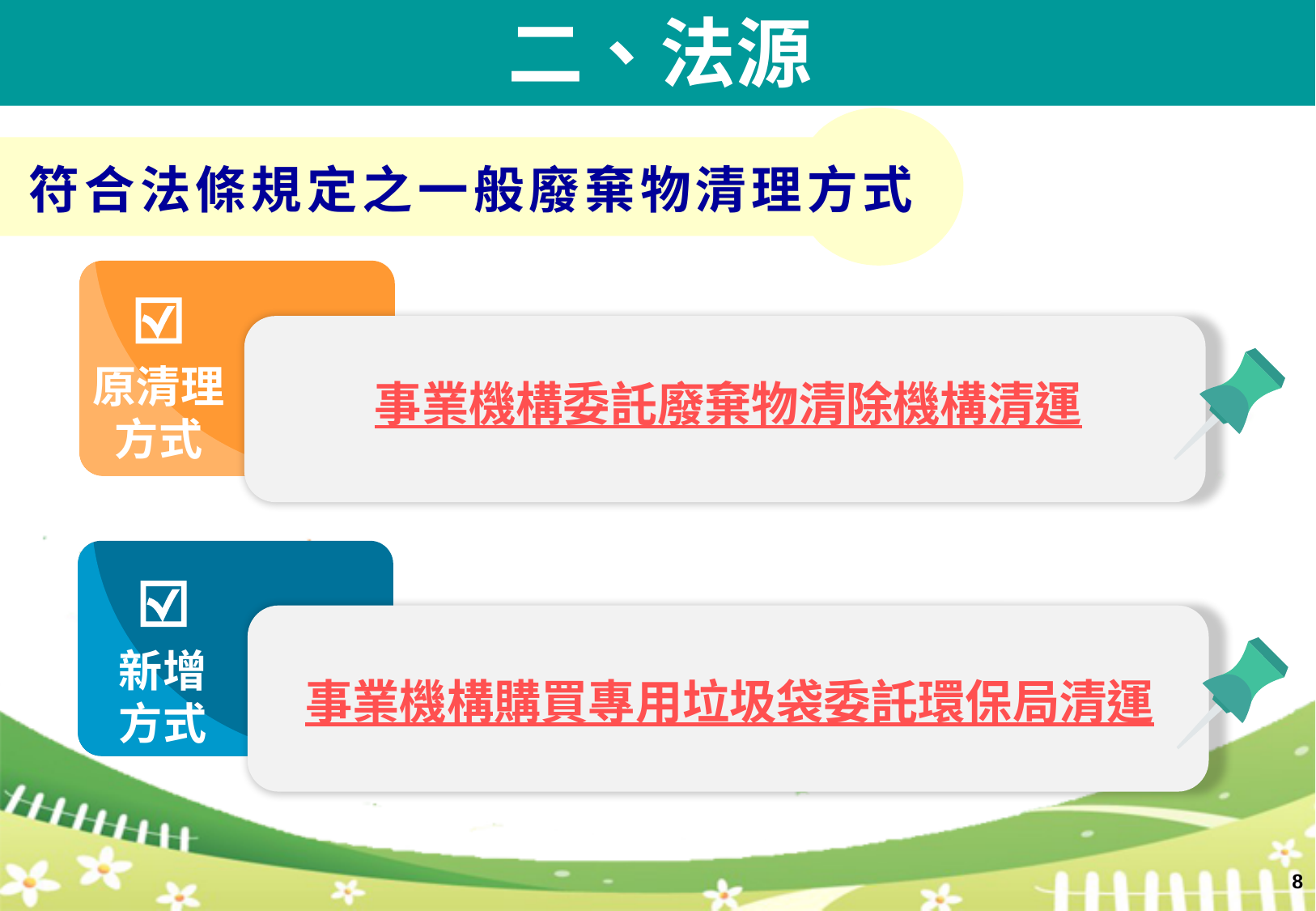

二、法源

符合法條規定之一般廢棄物清理方式

原清理
方式

事業機構委託廢棄物清除機構清運

新增
方式

事業機構購買專用垃圾袋委託環保局清運